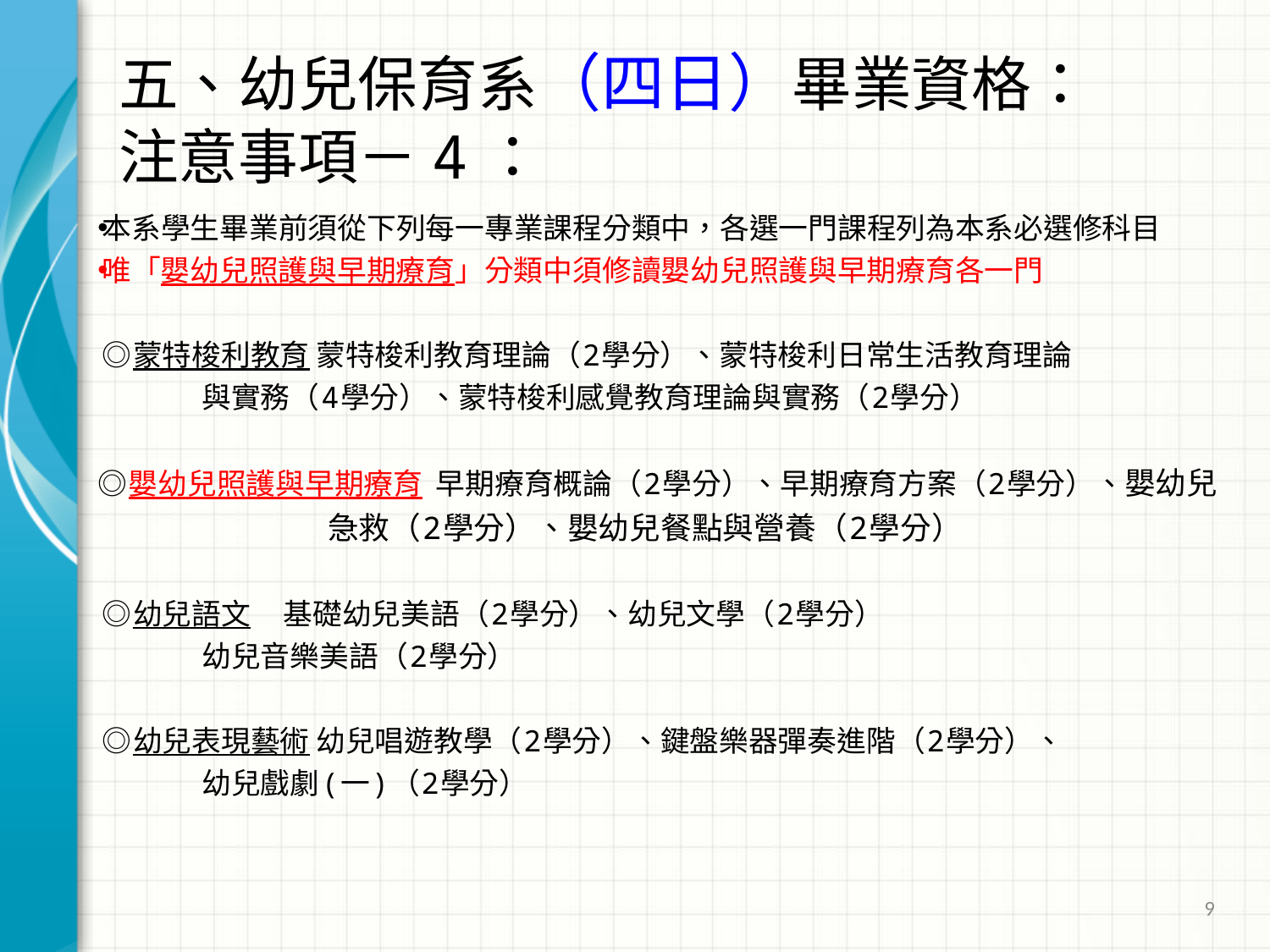

# 五、幼兒保育系（四日）畢業資格： 注意事項－4：
本系學生畢業前須從下列每一專業課程分類中，各選一門課程列為本系必選修科目
唯「嬰幼兒照護與早期療育」分類中須修讀嬰幼兒照護與早期療育各一門

◎蒙特梭利教育 蒙特梭利教育理論（2學分）、蒙特梭利日常生活教育理論
               與實務（4學分）、蒙特梭利感覺教育理論與實務（2學分）

◎嬰幼兒照護與早期療育  早期療育概論（2學分）、早期療育方案（2學分）、嬰幼兒急救（2學分）、嬰幼兒餐點與營養（2學分）

◎幼兒語文     基礎幼兒美語（2學分）、幼兒文學（2學分）
               幼兒音樂美語（2學分）

◎幼兒表現藝術 幼兒唱遊教學（2學分）、鍵盤樂器彈奏進階（2學分）、
               幼兒戲劇(一)（2學分）

9